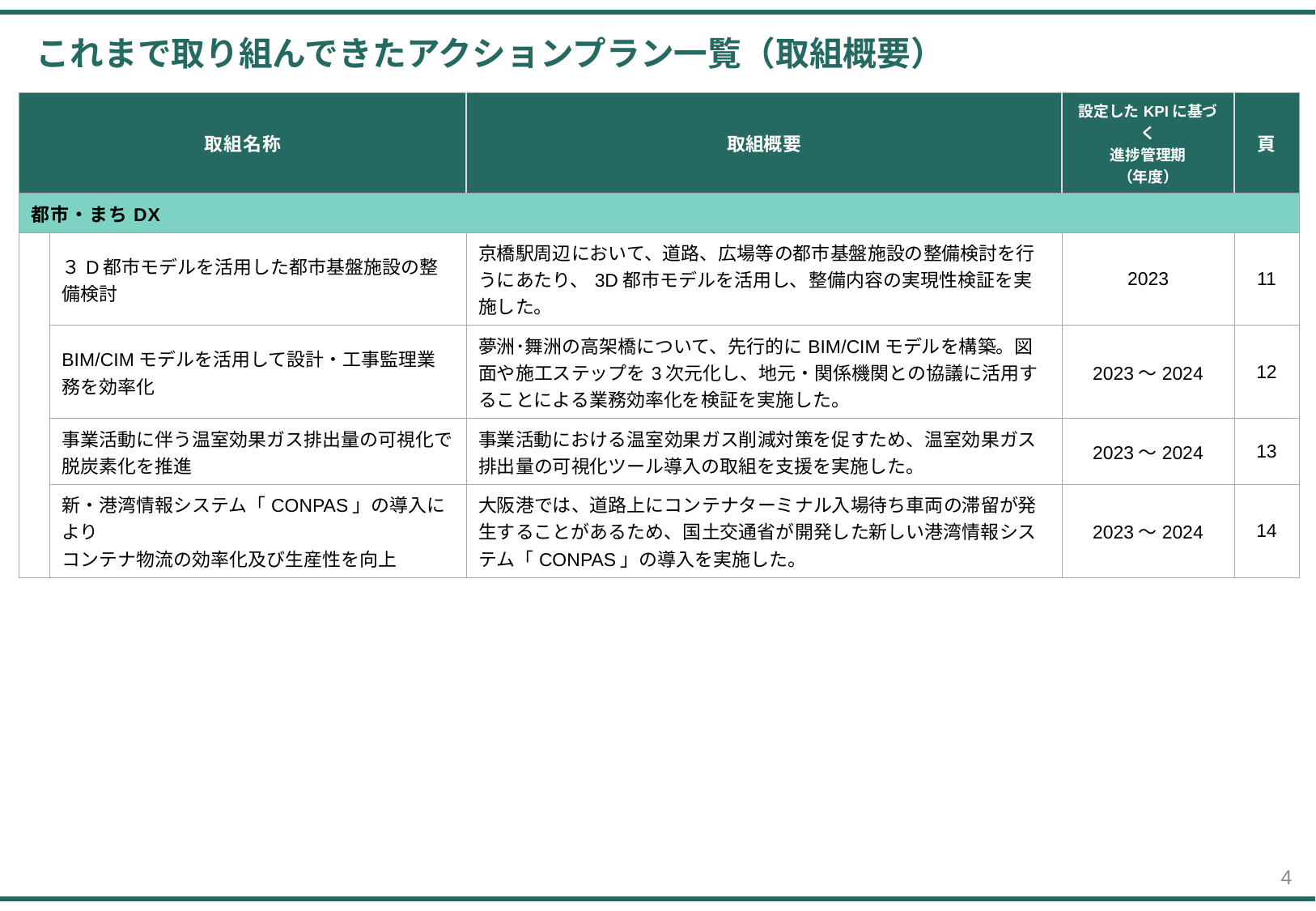

これまで取り組んできたアクションプラン一覧（取組概要）
| 取組名称 |  | 取組概要 | 設定したKPIに基づく 進捗管理期 （年度） | 頁 |
| --- | --- | --- | --- | --- |
| 都市・まちDX |  |  |  |  |
|  | ３D都市モデルを活用した都市基盤施設の整備検討 | 京橋駅周辺において、道路、広場等の都市基盤施設の整備検討を行うにあたり、3D都市モデルを活用し、整備内容の実現性検証を実施した。 | 2023 | 11 |
|  | BIM/CIMモデルを活用して設計・工事監理業務を効率化 | 夢洲･舞洲の高架橋について、先行的にBIM/CIMモデルを構築。図面や施工ステップを3次元化し、地元・関係機関との協議に活用することによる業務効率化を検証を実施した。 | 2023～2024 | 12 |
|  | 事業活動に伴う温室効果ガス排出量の可視化で脱炭素化を推進 | 事業活動における温室効果ガス削減対策を促すため、温室効果ガス排出量の可視化ツール導入の取組を支援を実施した。 | 2023～2024 | 13 |
|  | 新・港湾情報システム「CONPAS」の導入により コンテナ物流の効率化及び生産性を向上 | 大阪港では、道路上にコンテナターミナル入場待ち車両の滞留が発生することがあるため、国土交通省が開発した新しい港湾情報システム「CONPAS」の導入を実施した。 | 2023～2024 | 14 |
4